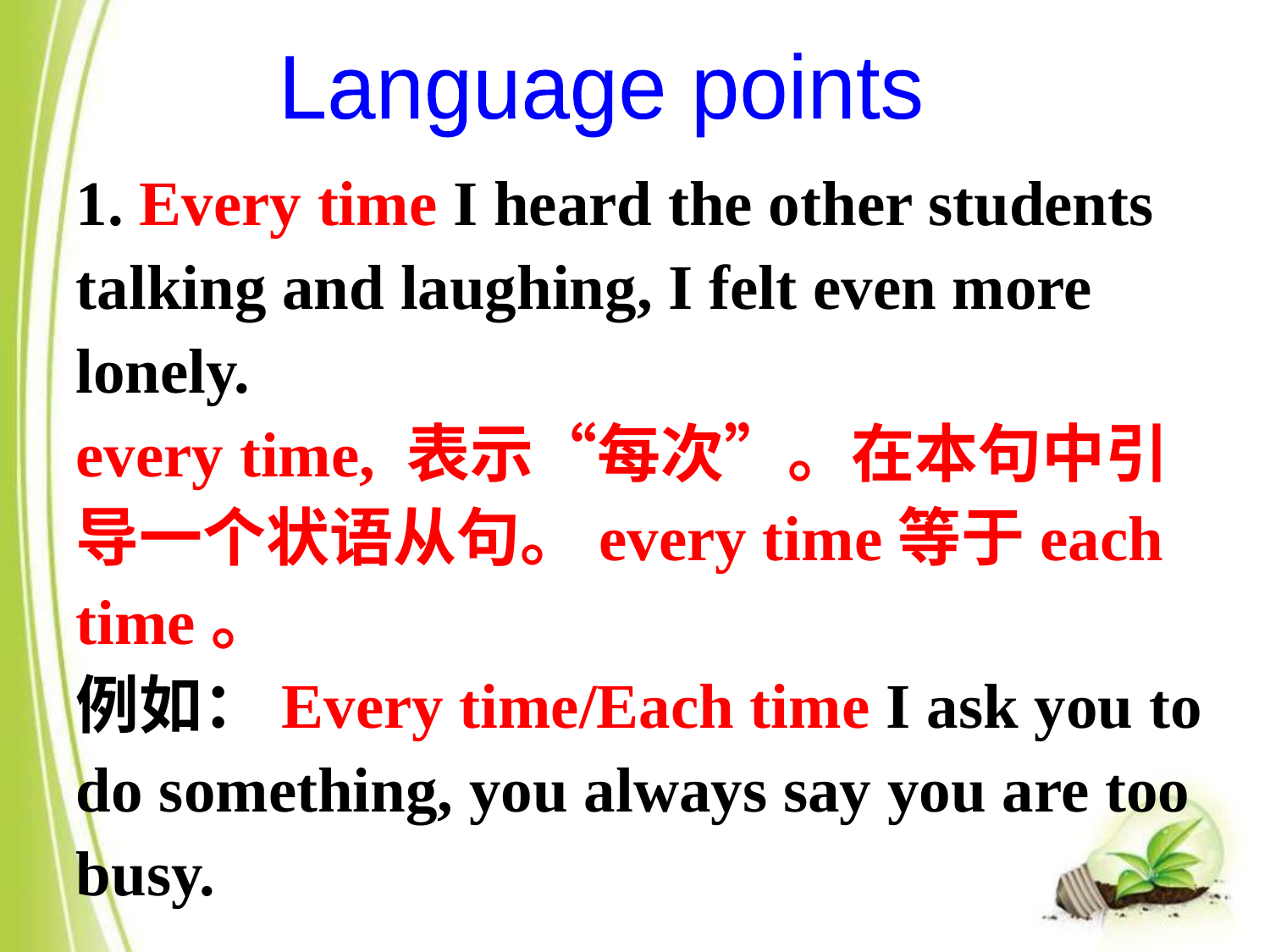

Language points
1. Every time I heard the other students talking and laughing, I felt even more lonely.
every time, 表示“每次”。在本句中引导一个状语从句。every time等于each time。
例如：Every time/Each time I ask you to do something, you always say you are too busy.